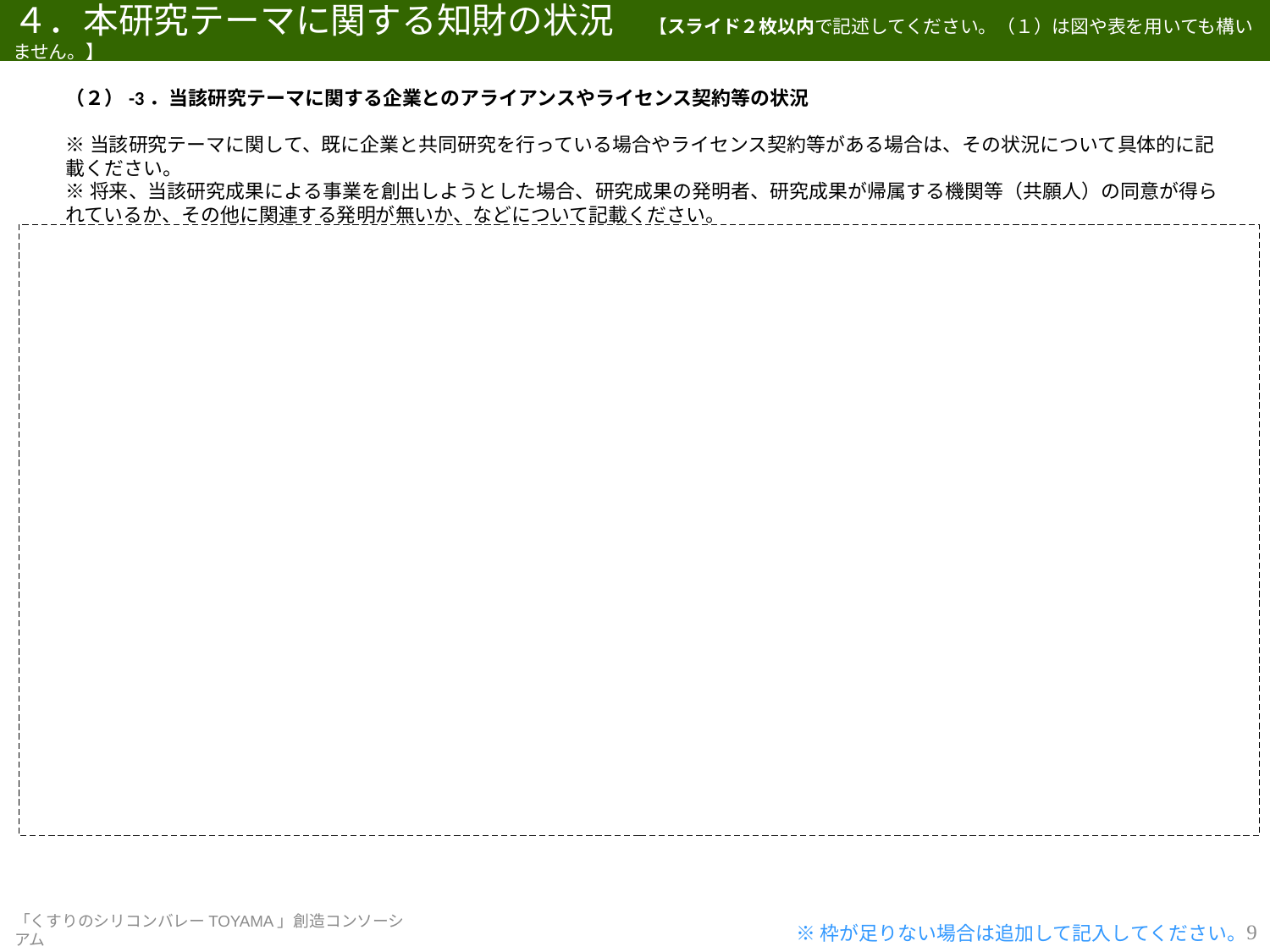

# ４．本研究テーマに関する知財の状況　【スライド２枚以内で記述してください。（１）は図や表を用いても構いません。】
（２）-3．当該研究テーマに関する企業とのアライアンスやライセンス契約等の状況

※当該研究テーマに関して、既に企業と共同研究を行っている場合やライセンス契約等がある場合は、その状況について具体的に記載ください。
※将来、当該研究成果による事業を創出しようとした場合、研究成果の発明者、研究成果が帰属する機関等（共願人）の同意が得られているか、その他に関連する発明が無いか、などについて記載ください。

※枠が足りない場合は追加して記入してください。
9
「くすりのシリコンバレーTOYAMA」創造コンソーシアム